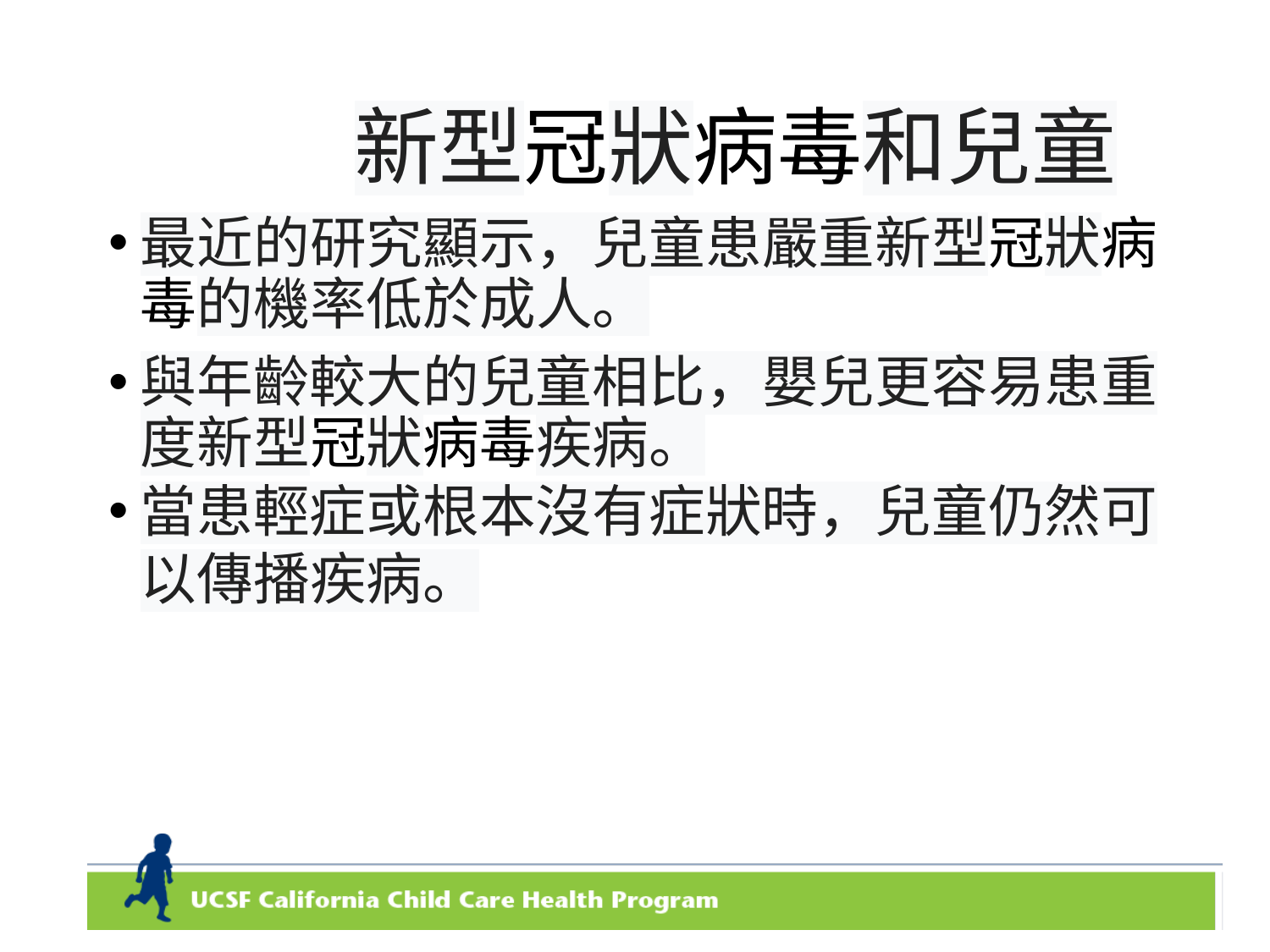

# 新型冠狀病毒和兒童

最近的研究顯示，兒童患嚴重新型冠狀病毒的機率低於成人。
與年齡較大的兒童相比，嬰兒更容易患重度新型冠狀病毒疾病。
當患輕症或根本沒有症狀時，兒童仍然可以傳播疾病。